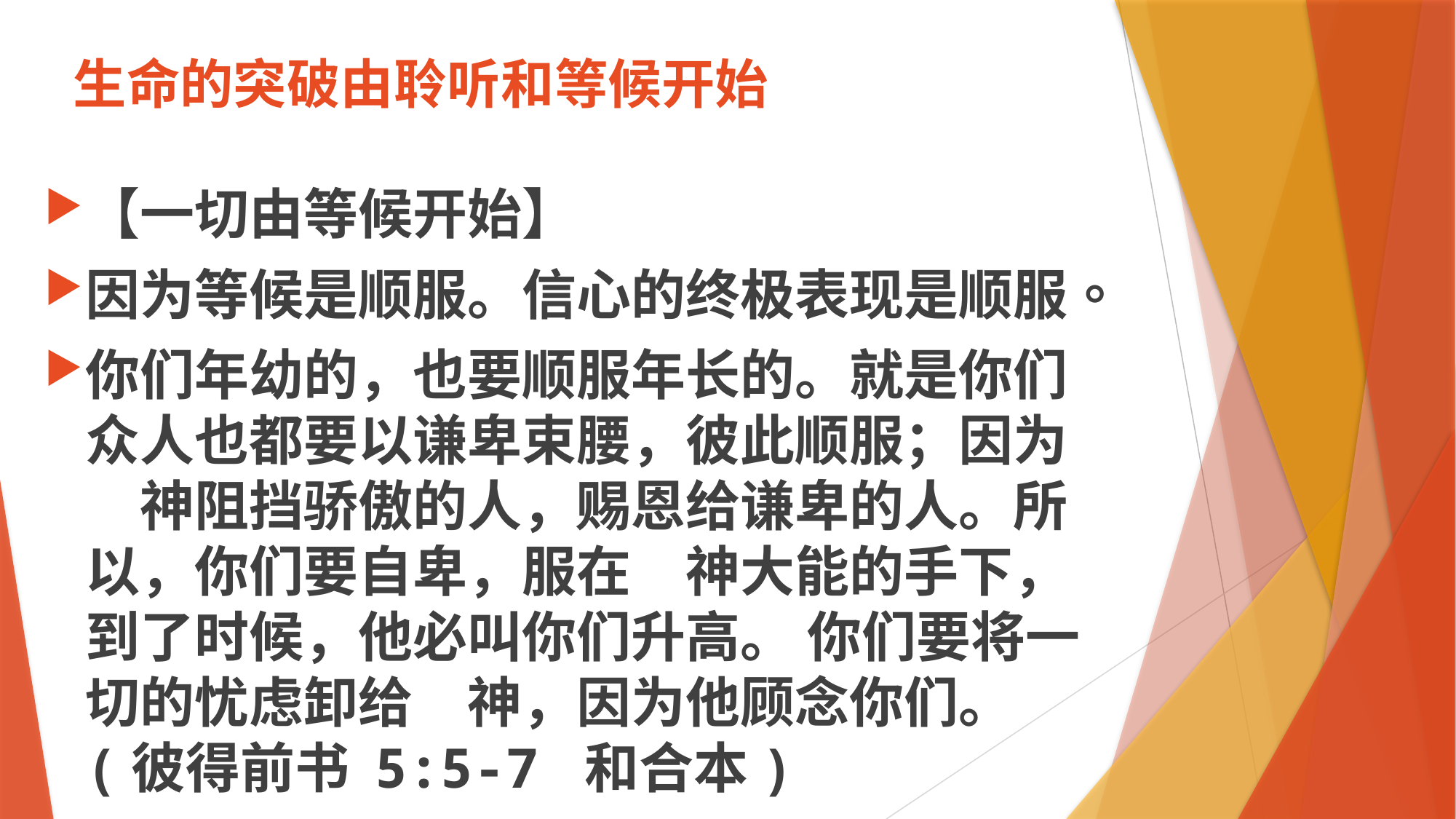

# 生命的突破由聆听和等候开始
【一切由等候开始】
因为等候是顺服。信心的终极表现是顺服。
你们年幼的，也要顺服年长的。就是你们众人也都要以谦卑束腰，彼此顺服；因为　神阻挡骄傲的人，赐恩给谦卑的人。所以，你们要自卑，服在　神大能的手下，到了时候，他必叫你们升高。 你们要将一切的忧虑卸给　神，因为他顾念你们。(彼得前书 5:5-7 和合本)